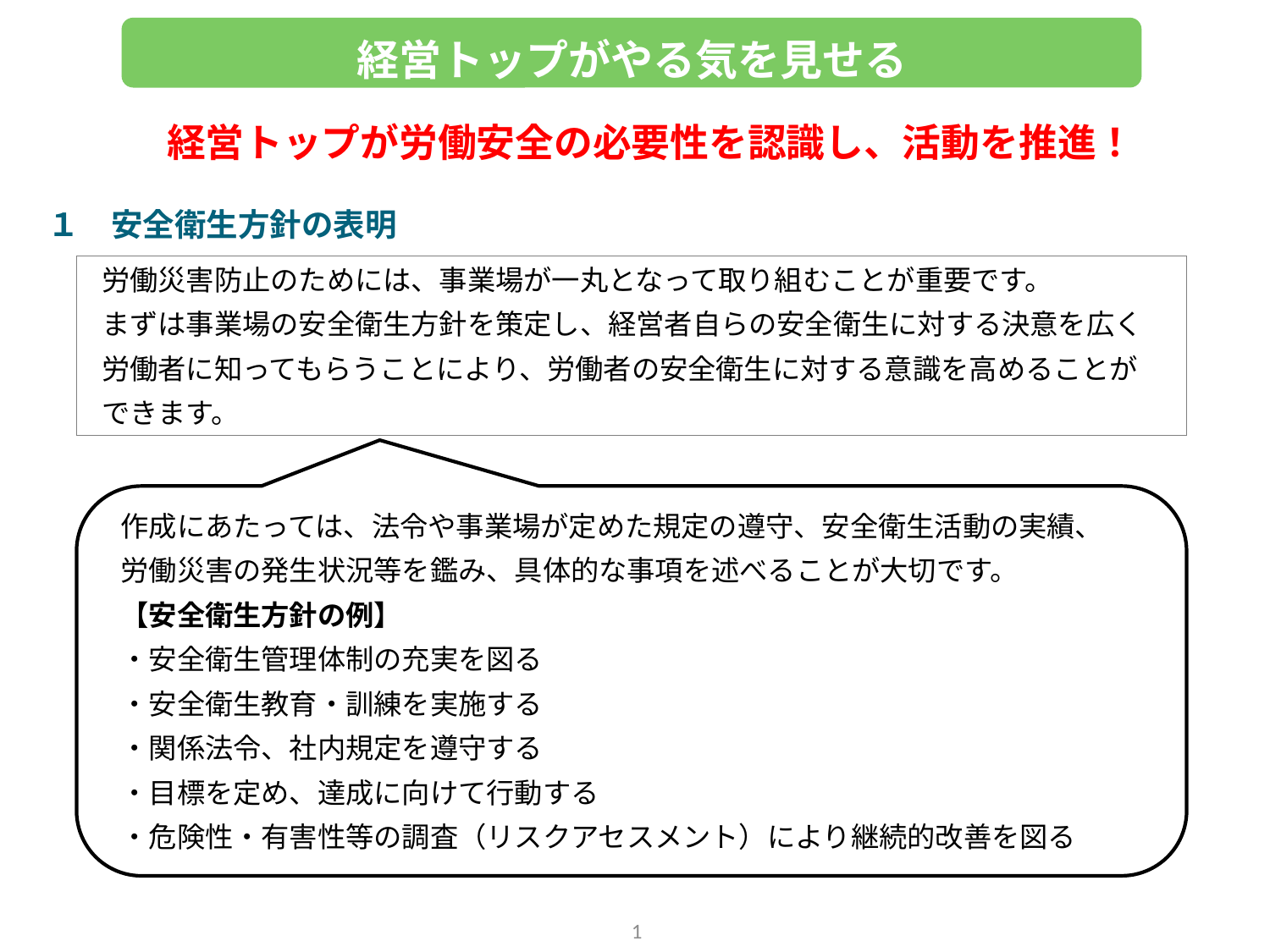

経営トップがやる気を見せる
経営トップが労働安全の必要性を認識し、活動を推進！
１　安全衛生方針の表明
労働災害防止のためには、事業場が一丸となって取り組むことが重要です。
まずは事業場の安全衛生方針を策定し、経営者自らの安全衛生に対する決意を広く
労働者に知ってもらうことにより、労働者の安全衛生に対する意識を高めることが
できます。
作成にあたっては、法令や事業場が定めた規定の遵守、安全衛生活動の実績、
労働災害の発生状況等を鑑み、具体的な事項を述べることが大切です。
【安全衛生方針の例】
・安全衛生管理体制の充実を図る
・安全衛生教育・訓練を実施する
・関係法令、社内規定を遵守する
・目標を定め、達成に向けて行動する
・危険性・有害性等の調査（リスクアセスメント）により継続的改善を図る
1